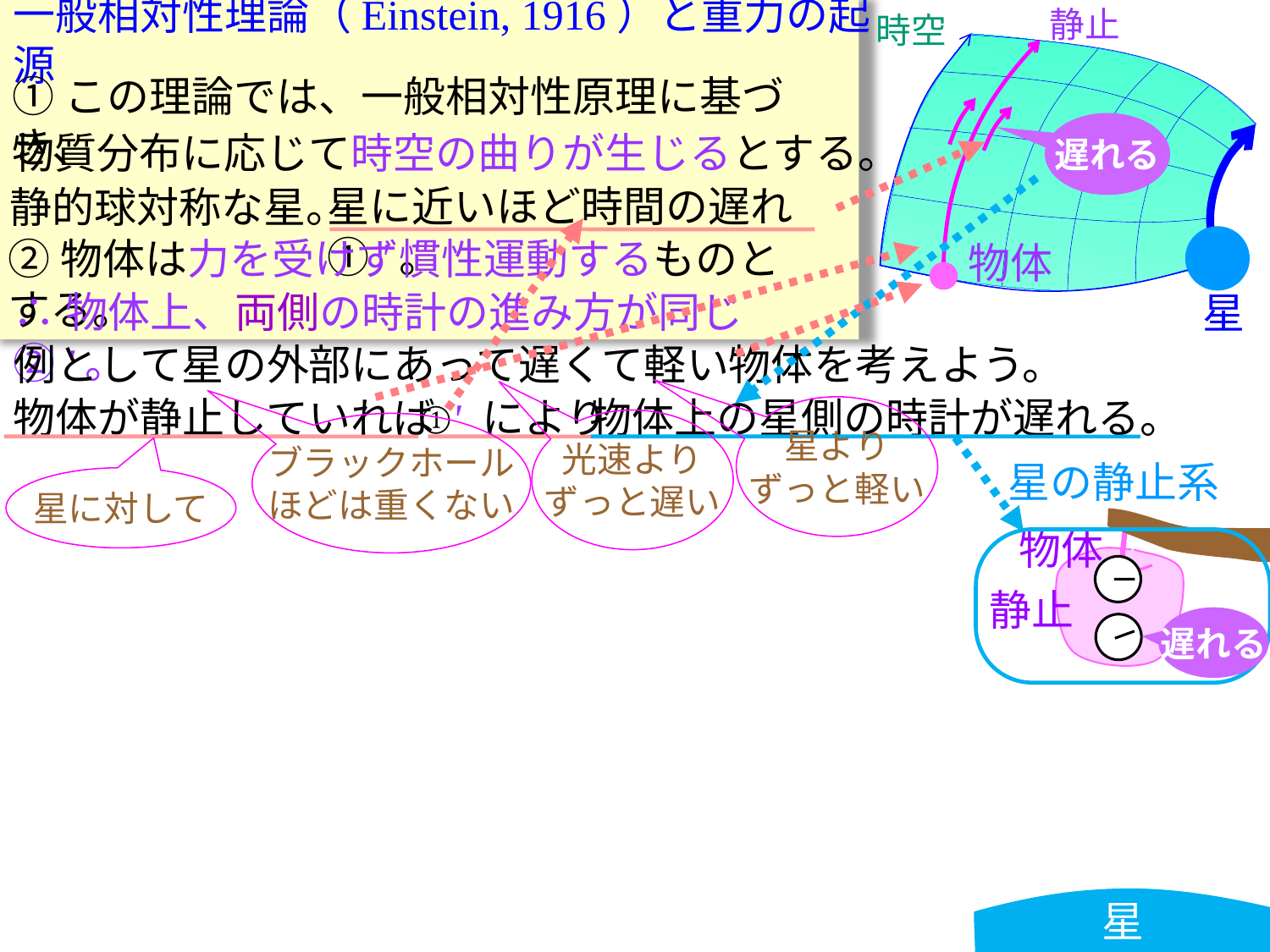

# 一般相対性理論（Einstein, 1916）と重力の起源

遅れる
静止
時空

①この理論では、一般相対性原理に基づき、
物質分布に応じて時空の曲りが生じるとする。
星に近いほど時間の遅れ①'。
静的球対称な星。

遅れる

②物体は力を受けず慣性運動するものとする。

物体

∴物体上、両側の時計の進み方が同じ②'。
星

例として星の外部にあって遅くて軽い物体を考えよう。
物体が静止していれば
①' により
物体上の星側の時計が遅れる。
星より
ずっと軽い
光速より
ずっと遅い
ブラックホール
ほどは重くない

星の静止系
星に対して

物体

静止

遅れる
星